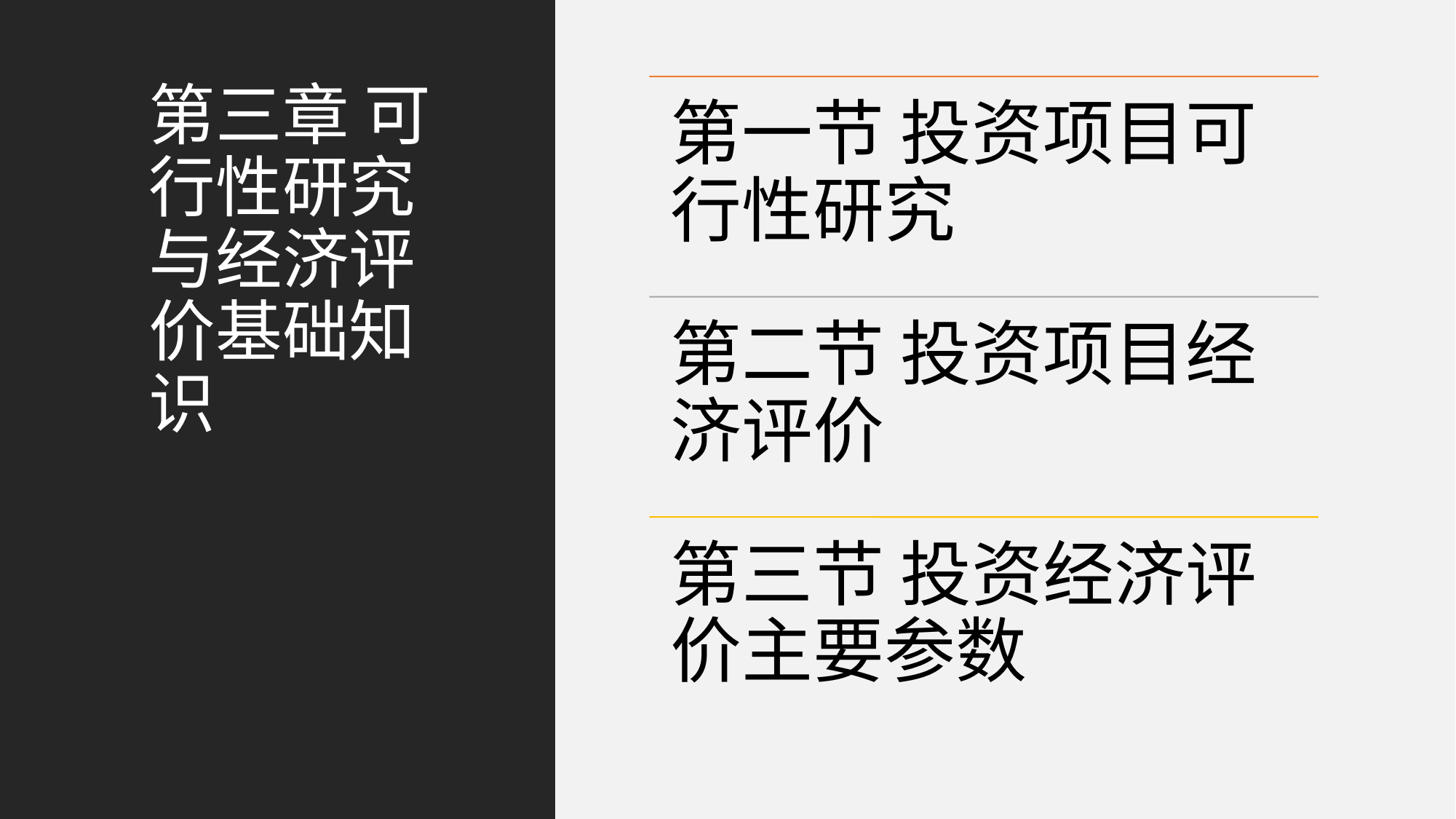

# 第三章 可行性研究与经济评价基础知识
第一节 投资项目可行性研究
第二节 投资项目经济评价
第三节 投资经济评价主要参数